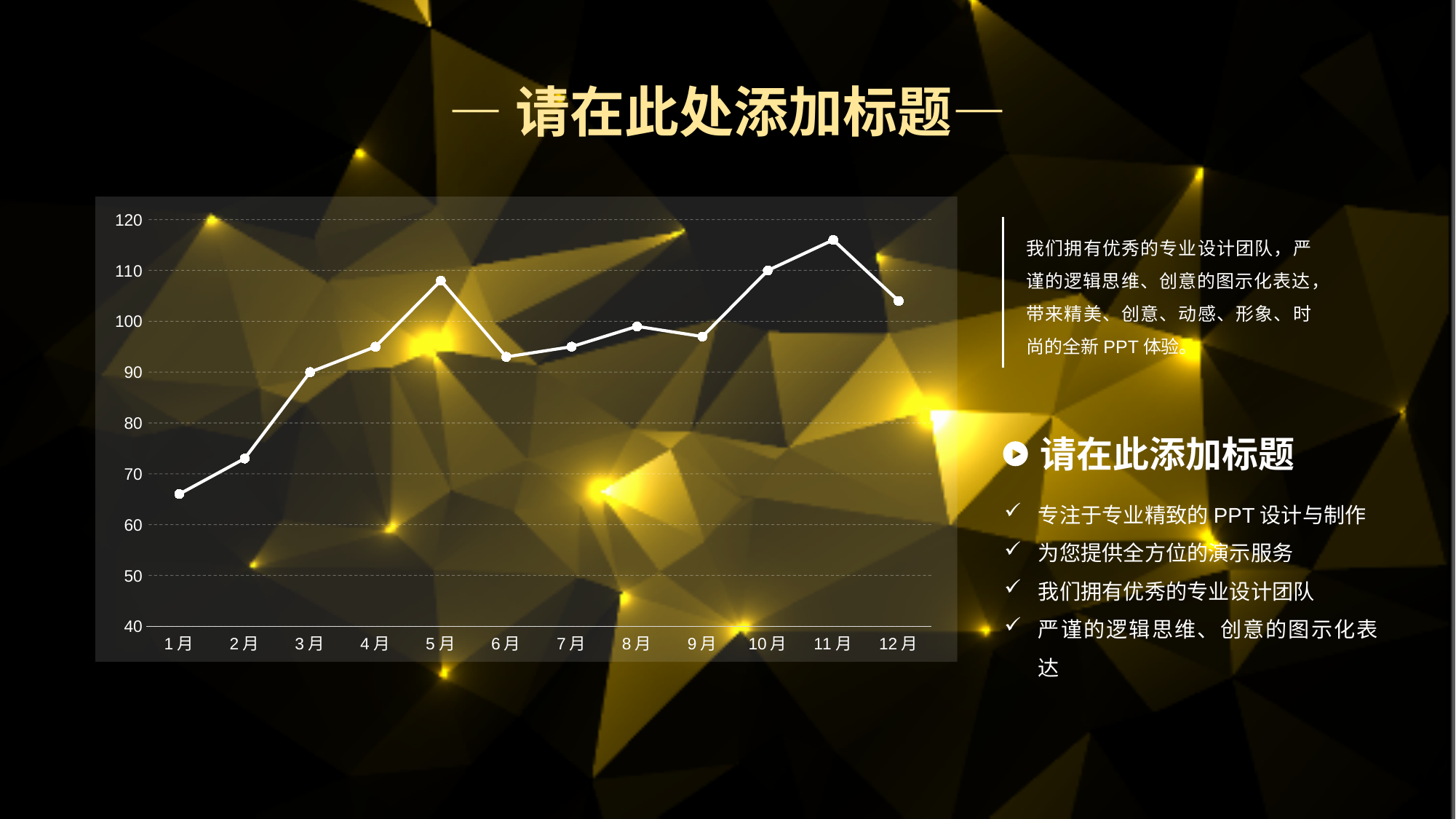

—请在此处添加标题—

### Chart

| Category | 系列 1 |
|---|---|
| 1月 | 66.0 |
| 2月 | 73.0 |
| 3月 | 90.0 |
| 4月 | 95.0 |
| 5月 | 108.0 |
| 6月 | 93.0 |
| 7月 | 95.0 |
| 8月 | 99.0 |
| 9月 | 97.0 |
| 10月 | 110.0 |
| 11月 | 116.0 |
| 12月 | 104.0 |
我们拥有优秀的专业设计团队，严谨的逻辑思维、创意的图示化表达，带来精美、创意、动感、形象、时尚的全新PPT体验。
请在此添加标题

专注于专业精致的PPT设计与制作
为您提供全方位的演示服务
我们拥有优秀的专业设计团队
严谨的逻辑思维、创意的图示化表达